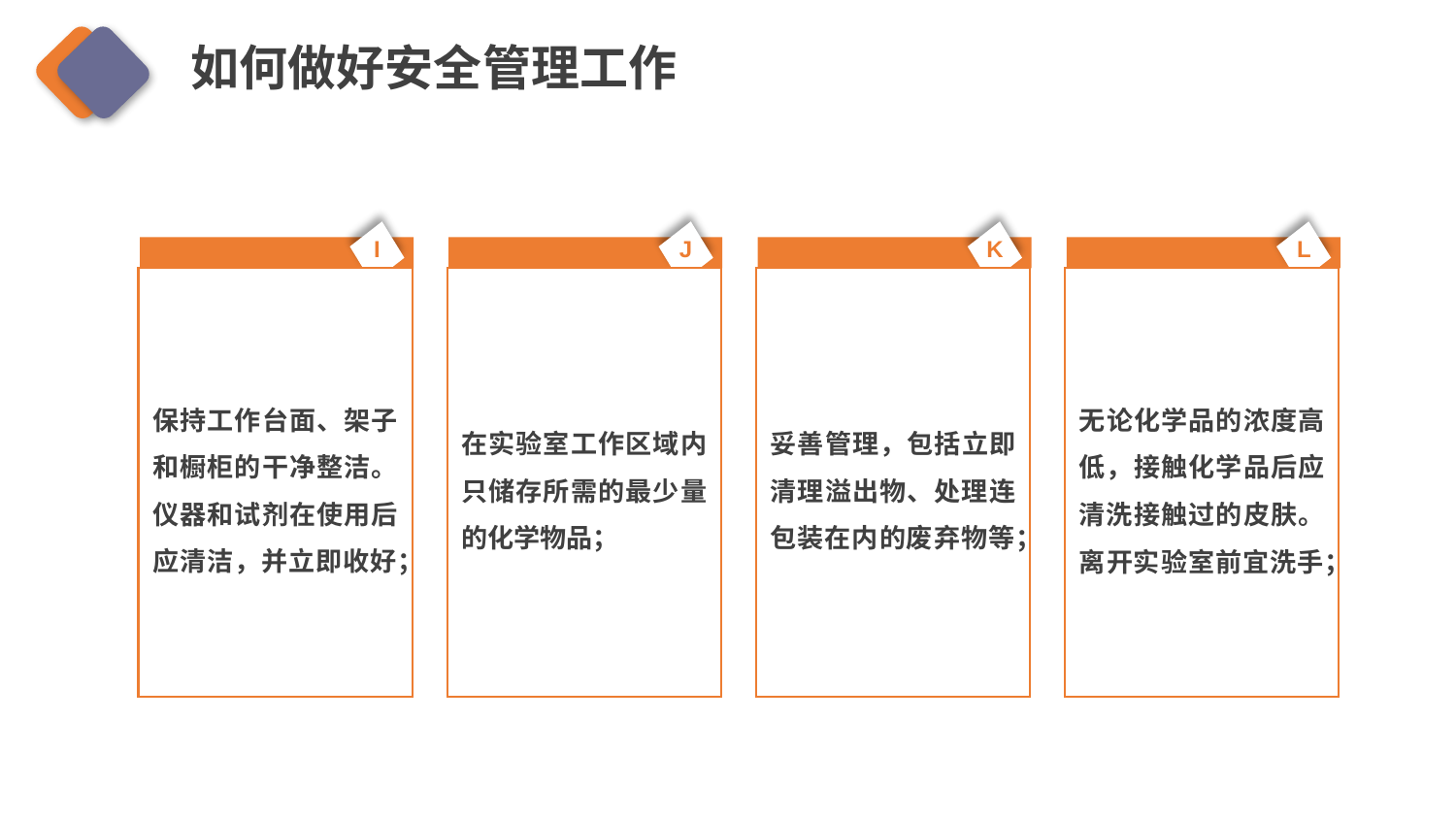

如何做好安全管理工作
I
J
K
L

保持工作台面、架子和橱柜的干净整洁。仪器和试剂在使用后应清洁，并立即收好；
在实验室工作区域内只储存所需的最少量的化学物品；
妥善管理，包括立即清理溢出物、处理连包装在内的废弃物等；
无论化学品的浓度高低，接触化学品后应清洗接触过的皮肤。离开实验室前宜洗手；